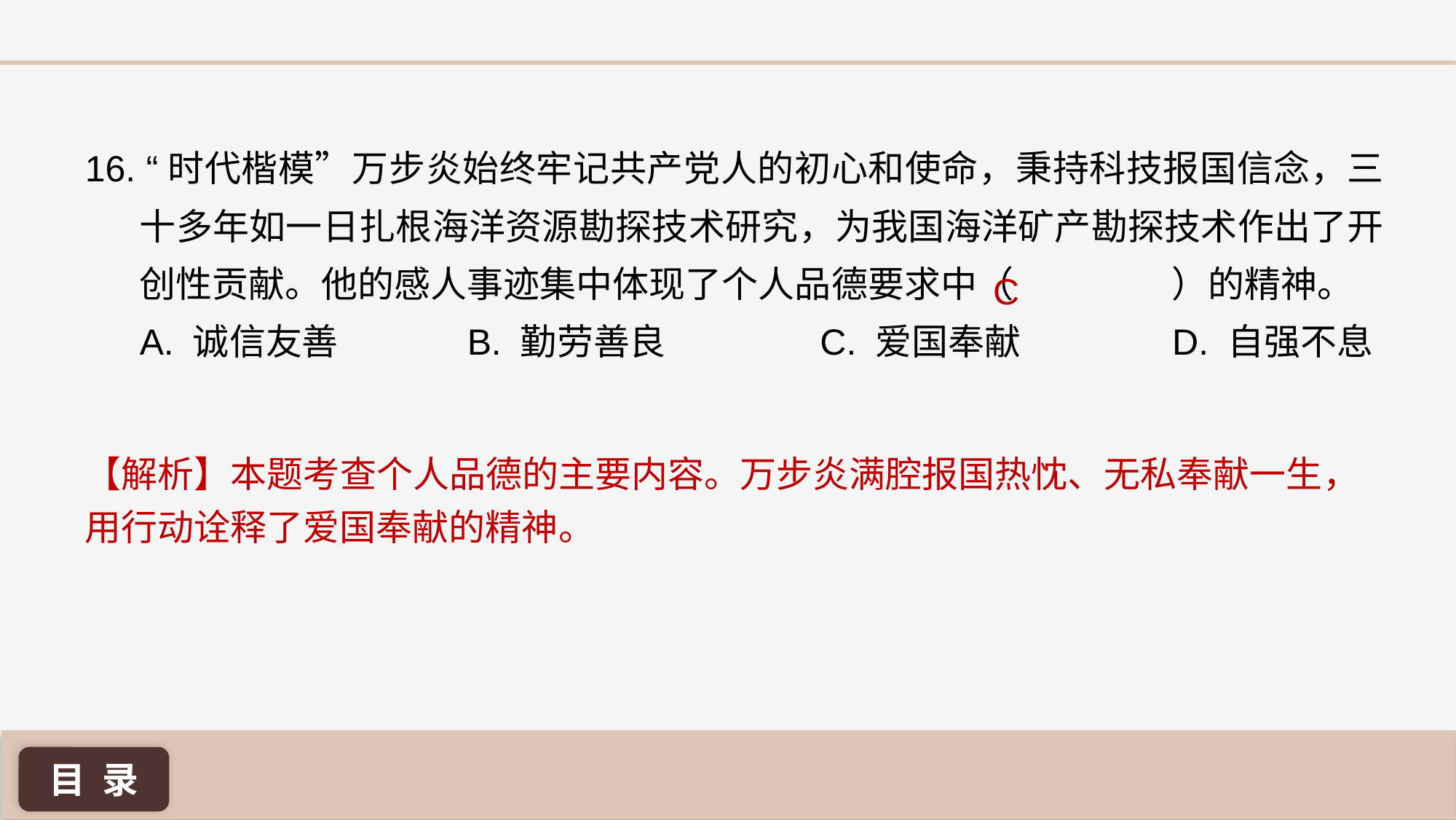

16. “时代楷模”万步炎始终牢记共产党人的初心和使命，秉持科技报国信念，三十多年如一日扎根海洋资源勘探技术研究，为我国海洋矿产勘探技术作出了开创性贡献。他的感人事迹集中体现了个人品德要求中（	      ）的精神。
A. 诚信友善 		B. 勤劳善良   	  C. 爱国奉献 	     D. 自强不息
C
【解析】本题考查个人品德的主要内容。万步炎满腔报国热忱、无私奉献一生，用行动诠释了爱国奉献的精神。